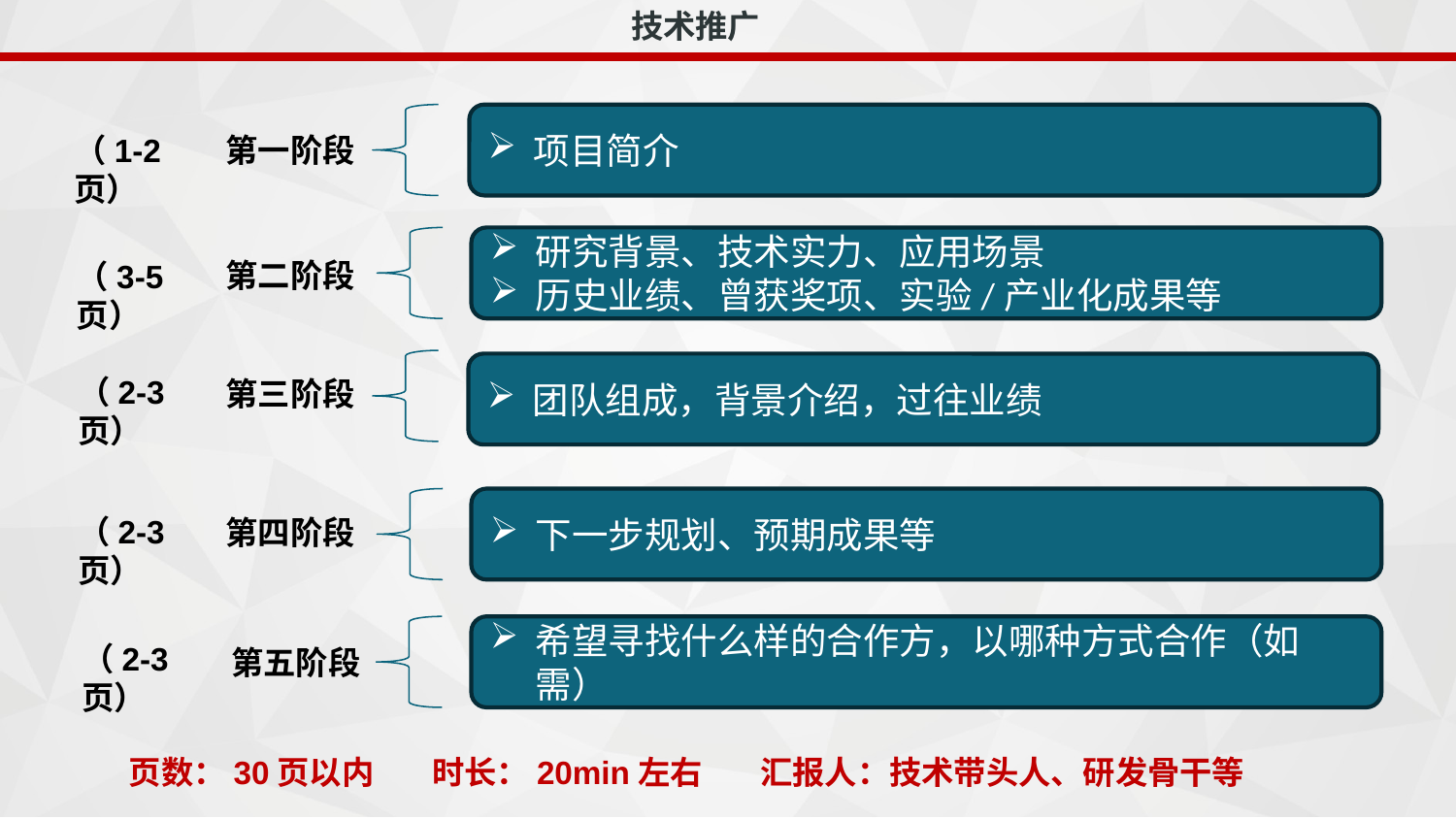

技术推广

项目简介
（1-2页）
第一阶段

研究背景、技术实力、应用场景
历史业绩、曾获奖项、实验/产业化成果等
第二阶段
（3-5页）

团队组成，背景介绍，过往业绩
（2-3页）
第三阶段

下一步规划、预期成果等
（2-3页）
第四阶段

希望寻找什么样的合作方，以哪种方式合作（如需）
（2-3页）
第五阶段
页数：30页以内        时长：20min左右        汇报人：技术带头人、研发骨干等